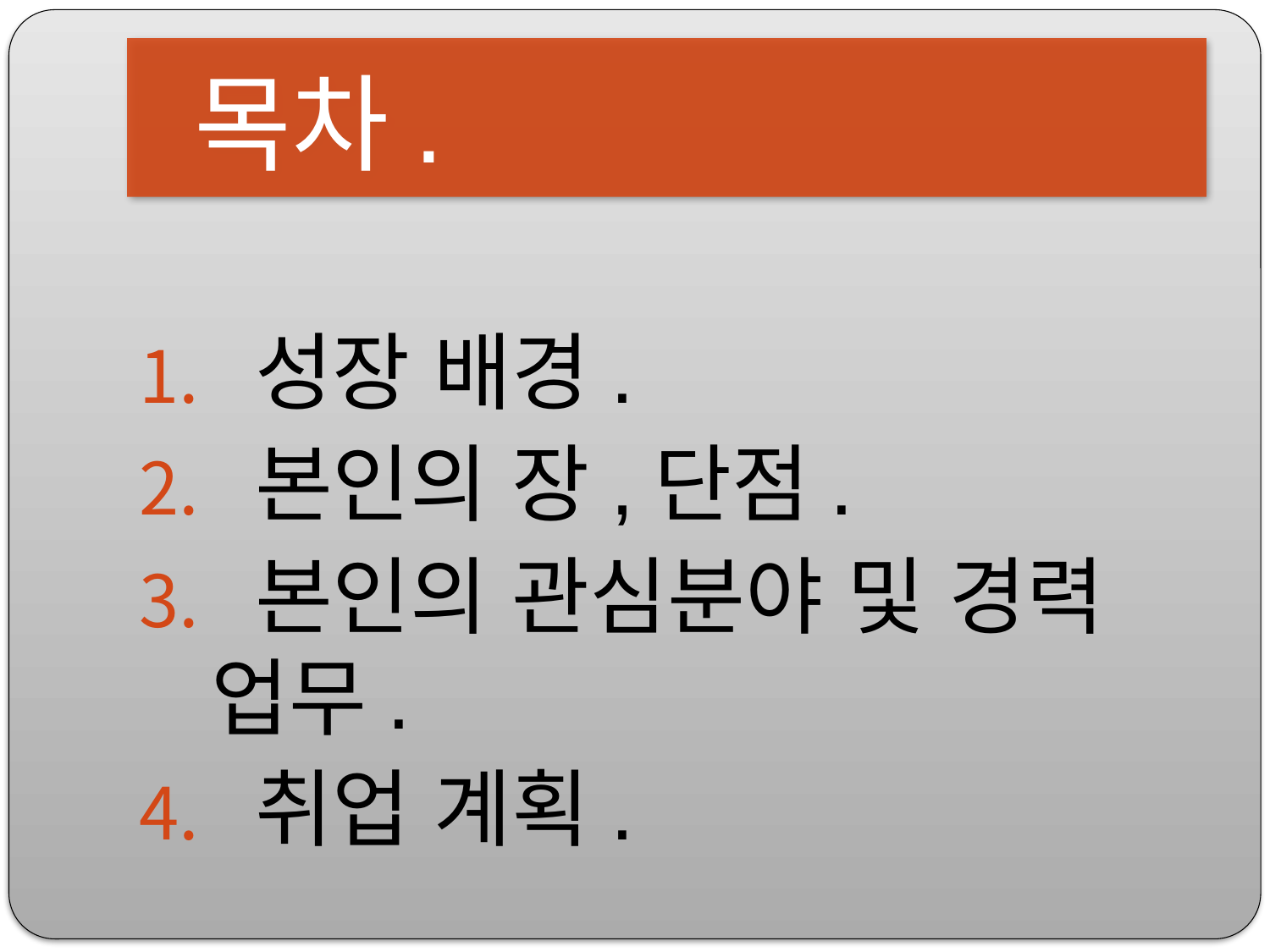

# 목차.

 성장 배경.
 본인의 장,단점.
 본인의 관심분야 및 경력 업무.
 취업 계획.